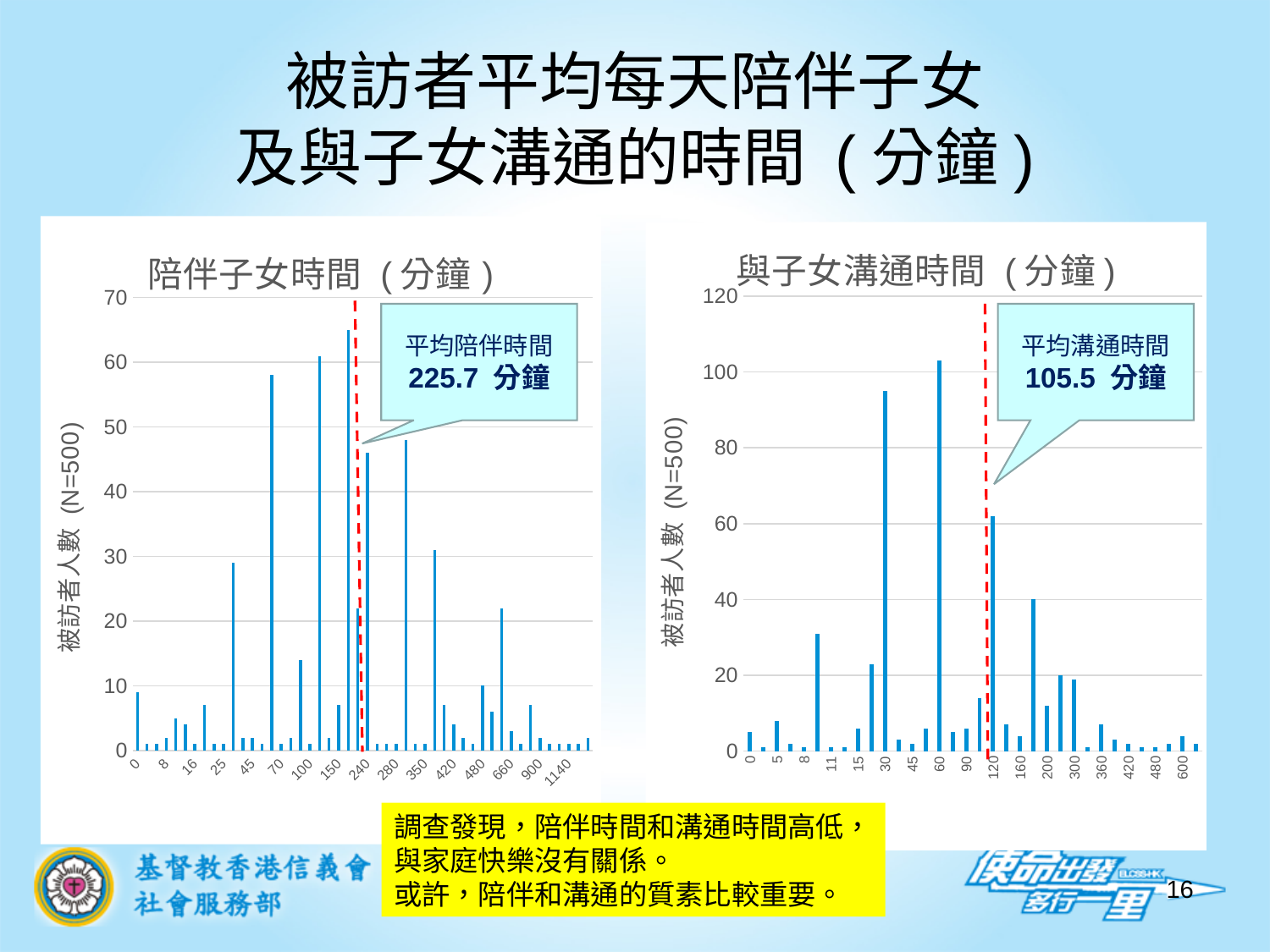

# 被訪者平均每天陪伴子女 及與子女溝通的時間 (分鐘)

### Chart: 陪伴子女時間 (分鐘)

| Category | 被訪者人數 (N=500) |
|---|---|
| 0 | 9.0 |
| 5 | 1.0 |
| 7 | 1.0 |
| 8 | 2.0 |
| 10 | 5.0 |
| 15 | 4.0 |
| 16 | 1.0 |
| 20 | 7.0 |
| 24 | 1.0 |
| 25 | 1.0 |
| 30 | 29.0 |
| 40 | 2.0 |
| 45 | 2.0 |
| 50 | 1.0 |
| 60 | 58.0 |
| 70 | 1.0 |
| 80 | 2.0 |
| 90 | 14.0 |
| 100 | 1.0 |
| 120 | 61.0 |
| 130 | 2.0 |
| 150 | 7.0 |
| 180 | 65.0 |
| 200 | 22.0 |
| 240 | 46.0 |
| 250 | 1.0 |
| 260 | 1.0 |
| 280 | 1.0 |
| 300 | 48.0 |
| 320 | 1.0 |
| 350 | 1.0 |
| 360 | 31.0 |
| 400 | 7.0 |
| 420 | 4.0 |
| 450 | 2.0 |
| 460 | 1.0 |
| 480 | 10.0 |
| 500 | 6.0 |
| 600 | 22.0 |
| 660 | 3.0 |
| 700 | 1.0 |
| 720 | 7.0 |
| 900 | 2.0 |
| 960 | 1.0 |
| 1000 | 1.0 |
| 1140 | 1.0 |
| 1200 | 1.0 |
| 1440 | 2.0 |

### Chart:

| Category | 與子女溝通時間 (分鐘) |
|---|---|
| 0 | 5.0 |
| 3 | 1.0 |
| 5 | 8.0 |
| 7 | 2.0 |
| 8 | 1.0 |
| 10 | 31.0 |
| 11 | 1.0 |
| 14 | 1.0 |
| 15 | 6.0 |
| 20 | 23.0 |
| 30 | 95.0 |
| 40 | 3.0 |
| 45 | 2.0 |
| 50 | 6.0 |
| 60 | 103.0 |
| 80 | 5.0 |
| 90 | 6.0 |
| 100 | 14.0 |
| 120 | 62.0 |
| 150 | 7.0 |
| 160 | 4.0 |
| 180 | 40.0 |
| 200 | 12.0 |
| 240 | 20.0 |
| 300 | 19.0 |
| 350 | 1.0 |
| 360 | 7.0 |
| 400 | 3.0 |
| 420 | 2.0 |
| 450 | 1.0 |
| 480 | 1.0 |
| 500 | 2.0 |
| 600 | 4.0 |
| 720 | 2.0 |
平均陪伴時間 225.7 分鐘
平均溝通時間 105.5 分鐘
調查發現，陪伴時間和溝通時間高低，
與家庭快樂沒有關係。
或許，陪伴和溝通的質素比較重要。
16